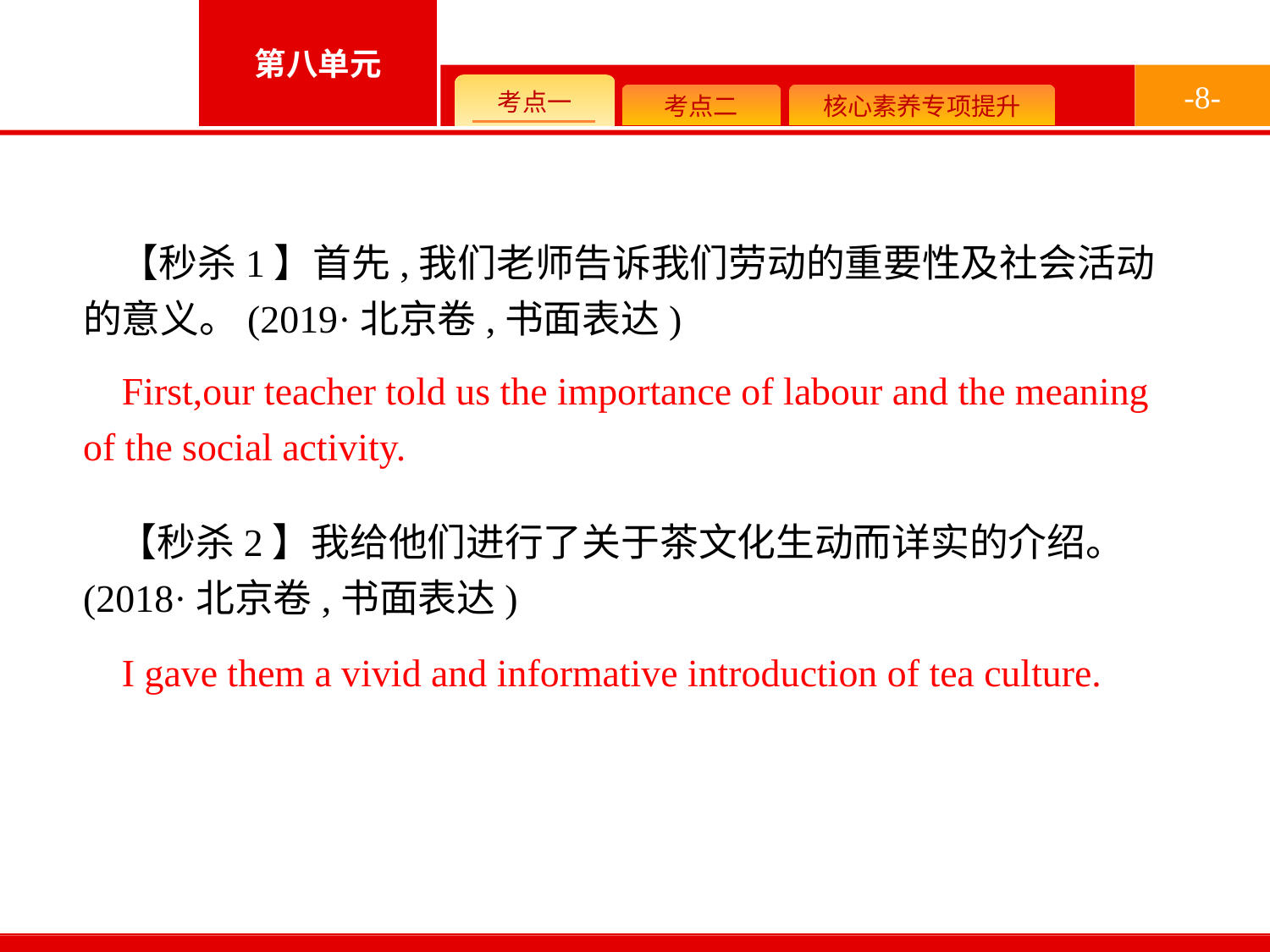

-8-
【秒杀1】首先,我们老师告诉我们劳动的重要性及社会活动的意义。(2019·北京卷,书面表达)

【秒杀2】我给他们进行了关于茶文化生动而详实的介绍。(2018·北京卷,书面表达)
First,our teacher told us the importance of labour and the meaning of the social activity.
I gave them a vivid and informative introduction of tea culture.